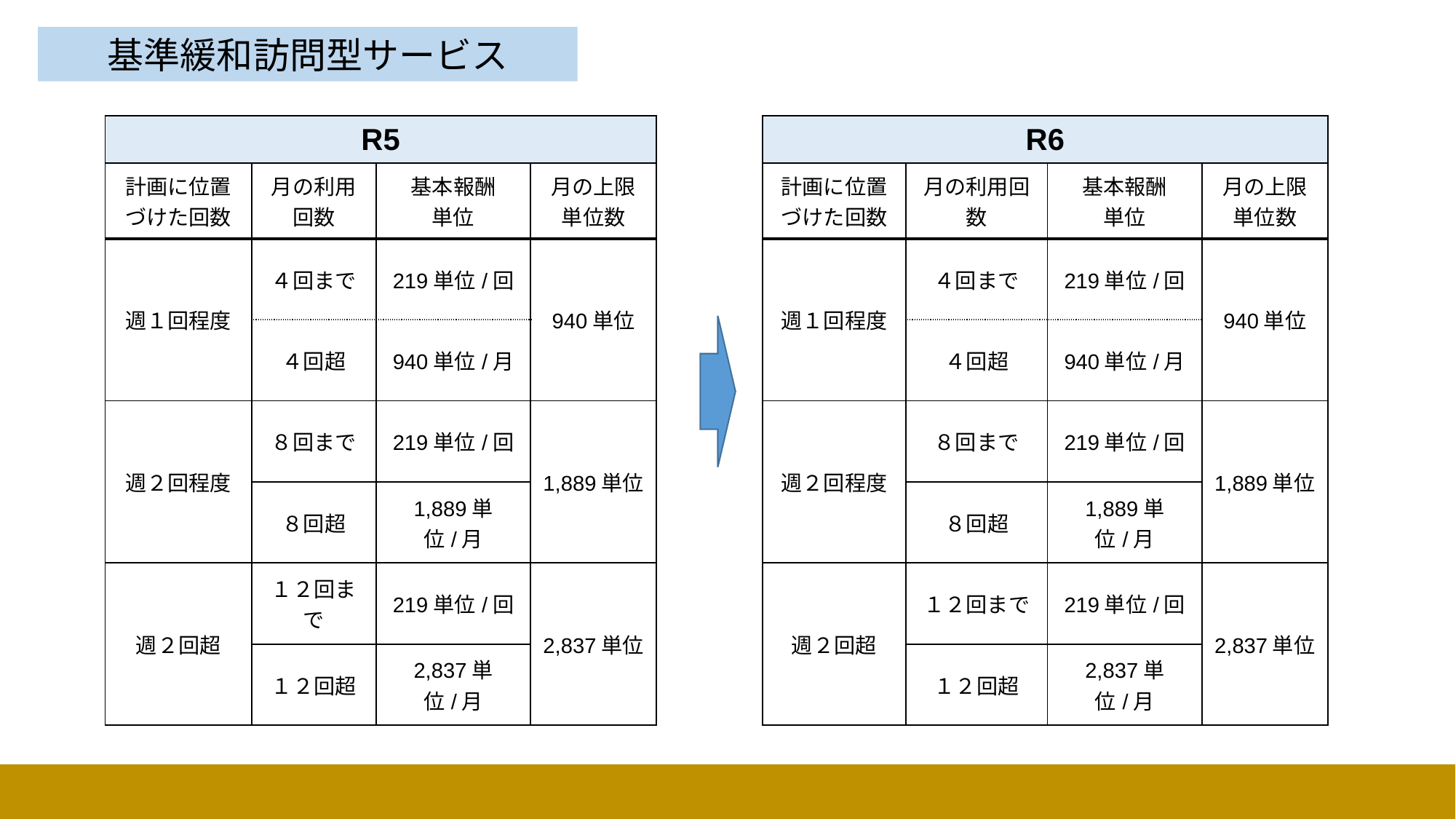

基準緩和訪問型サービス
| R5 |  |  |  |
| --- | --- | --- | --- |
| 計画に位置づけた回数 | 月の利用回数 | 基本報酬 単位 | 月の上限単位数 |
| 週１回程度 | ４回まで | 219単位/回 | 940単位 |
|  | ４回超 | 940単位/月 |  |
| 週２回程度 | ８回まで | 219単位/回 | 1,889単位 |
|  | ８回超 | 1,889単位/月 |  |
| 週２回超 | １２回まで | 219単位/回 | 2,837単位 |
|  | １２回超 | 2,837単位/月 |  |
| R6 |  |  |  |
| --- | --- | --- | --- |
| 計画に位置づけた回数 | 月の利用回数 | 基本報酬 単位 | 月の上限単位数 |
| 週１回程度 | ４回まで | 219単位/回 | 940単位 |
|  | ４回超 | 940単位/月 |  |
| 週２回程度 | ８回まで | 219単位/回 | 1,889単位 |
|  | ８回超 | 1,889単位/月 |  |
| 週２回超 | １２回まで | 219単位/回 | 2,837単位 |
|  | １２回超 | 2,837単位/月 |  |